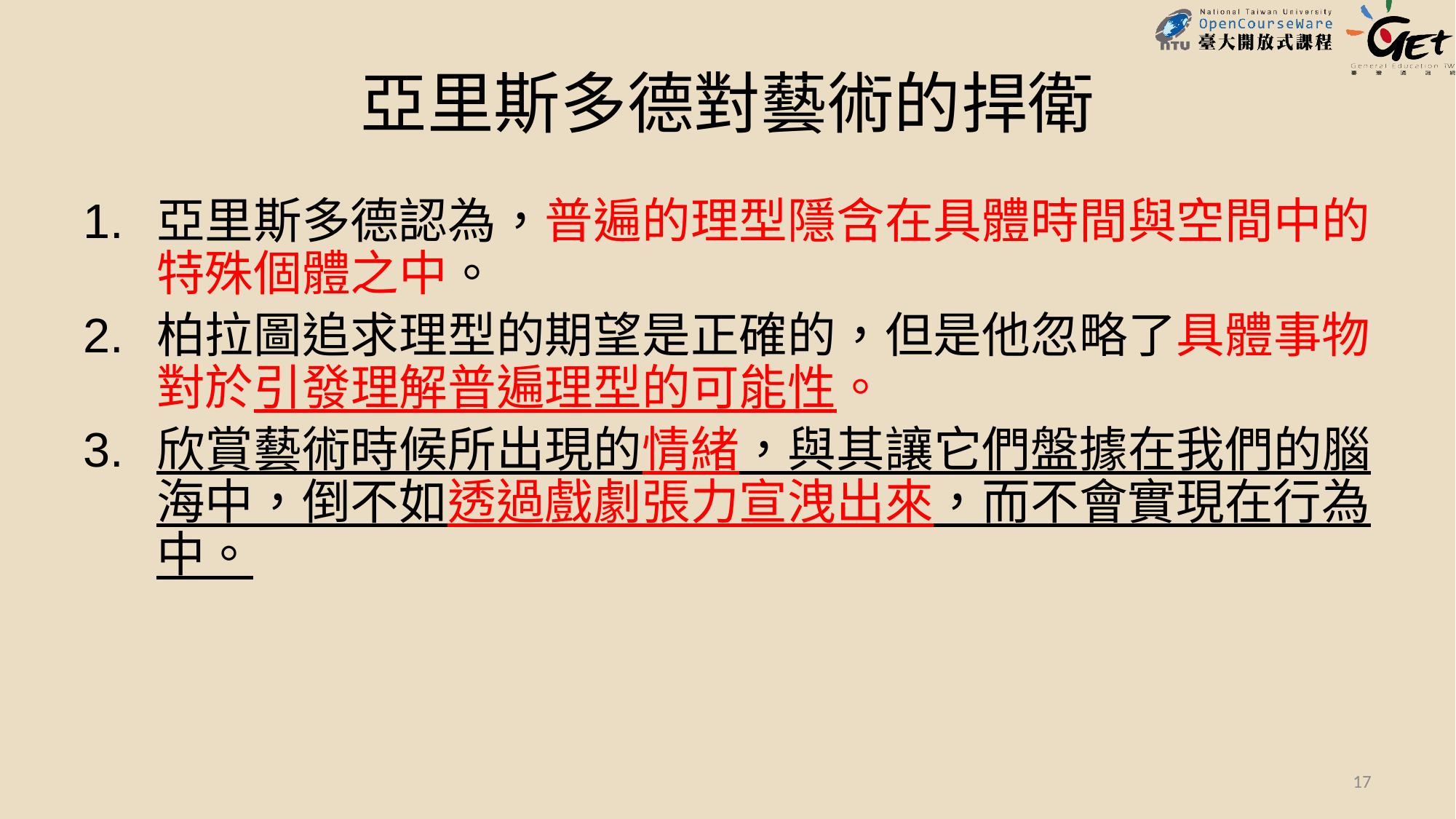

# 亞里斯多德對藝術的捍衛
亞里斯多德認為，普遍的理型隱含在具體時間與空間中的特殊個體之中。
柏拉圖追求理型的期望是正確的，但是他忽略了具體事物對於引發理解普遍理型的可能性。
欣賞藝術時候所出現的情緒，與其讓它們盤據在我們的腦海中，倒不如透過戲劇張力宣洩出來，而不會實現在行為中。
17